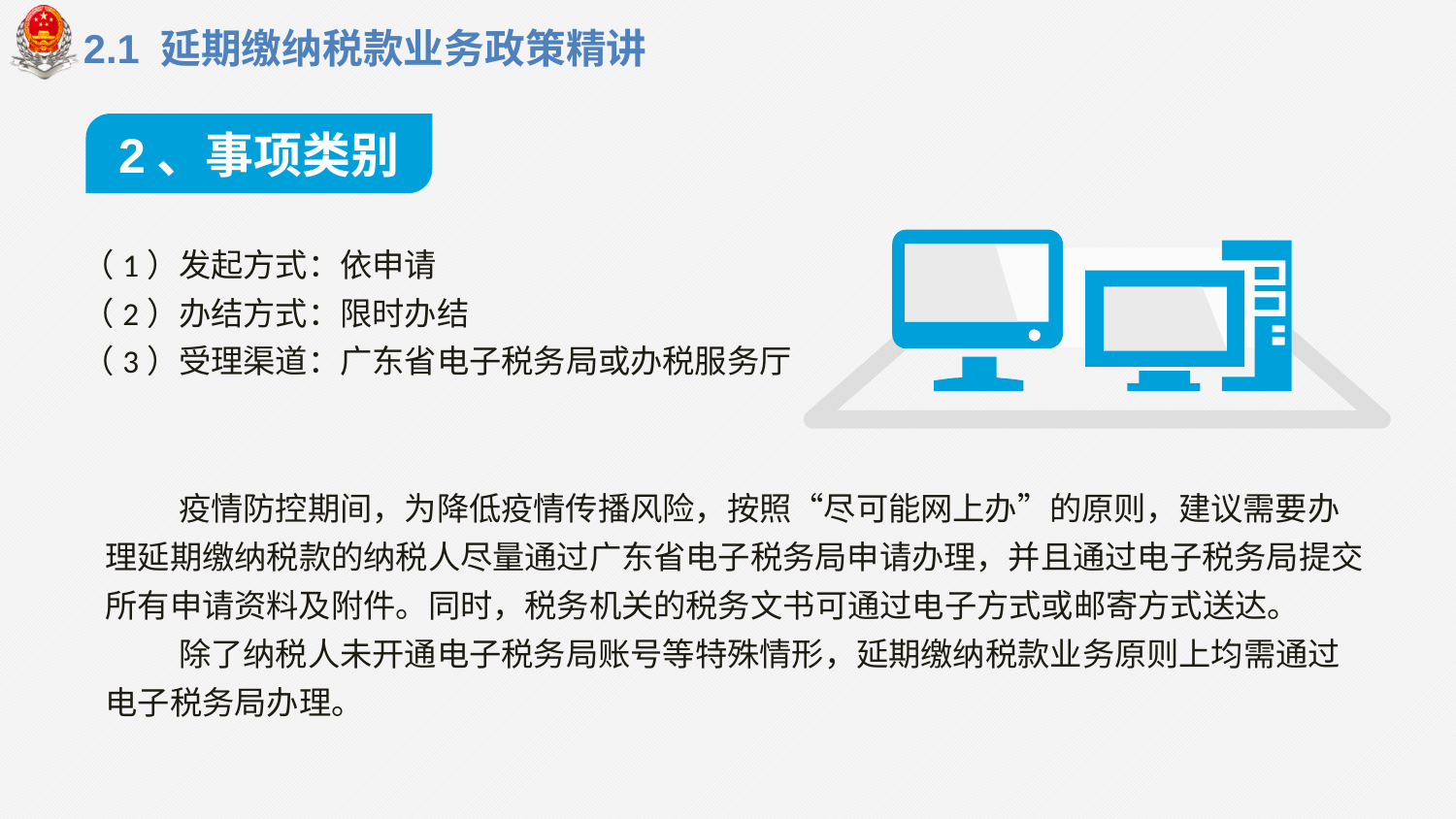

2.1 延期缴纳税款业务政策精讲
2、事项类别
（1）发起方式：依申请
（2）办结方式：限时办结
（3）受理渠道：广东省电子税务局或办税服务厅

         疫情防控期间，为降低疫情传播风险，按照“尽可能网上办”的原则，建议需要办理延期缴纳税款的纳税人尽量通过广东省电子税务局申请办理，并且通过电子税务局提交所有申请资料及附件。同时，税务机关的税务文书可通过电子方式或邮寄方式送达。
         除了纳税人未开通电子税务局账号等特殊情形，延期缴纳税款业务原则上均需通过电子税务局办理。